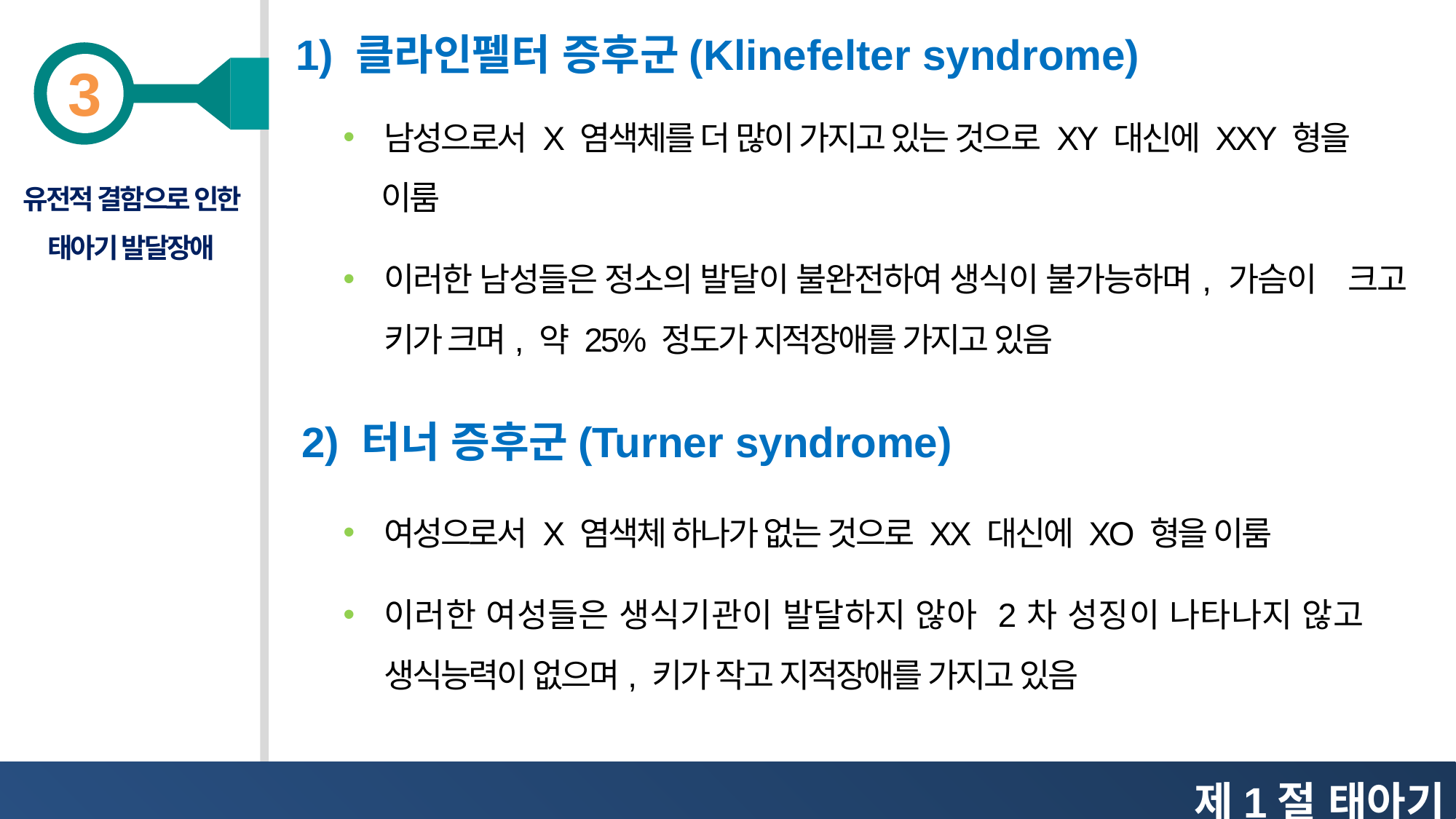

1) 클라인펠터 증후군(Klinefelter syndrome)
남성으로서 X 염색체를 더 많이 가지고 있는 것으로 XY 대신에 XXY 형을
    이룸

이러한 남성들은 정소의 발달이 불완전하여 생식이 불가능하며, 가슴이    크고 키가 크며, 약 25% 정도가 지적장애를 가지고 있음
유전적 결함으로 인한 태아기 발달장애
2) 터너 증후군(Turner syndrome)
여성으로서 X 염색체 하나가 없는 것으로 XX 대신에 XO 형을 이룸

이러한 여성들은 생식기관이 발달하지 않아 2차 성징이 나타나지 않고    생식능력이 없으며, 키가 작고 지적장애를 가지고 있음
제1절 태아기